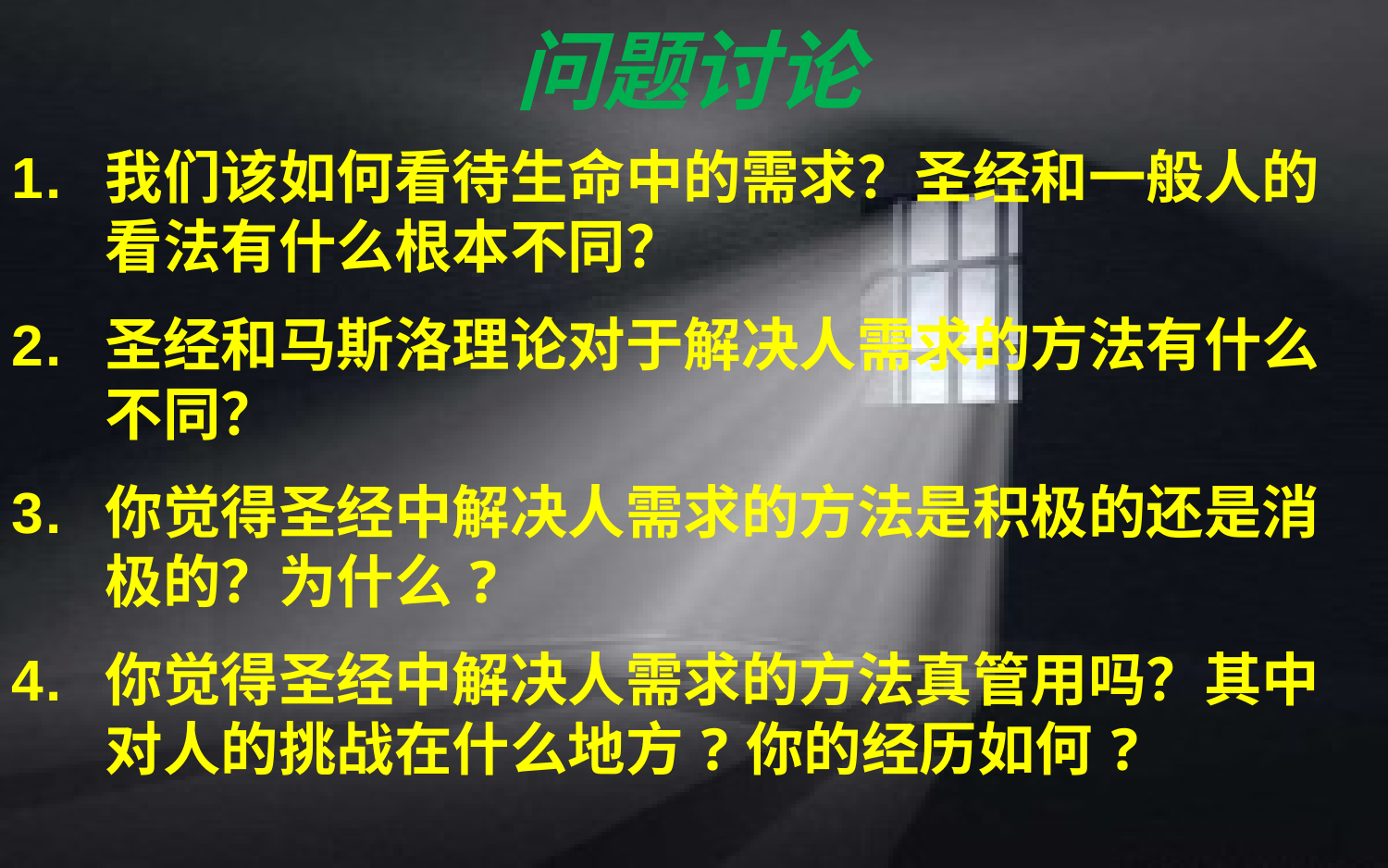

问题讨论
我们该如何看待生命中的需求？圣经和一般人的看法有什么根本不同？
圣经和马斯洛理论对于解决人需求的方法有什么不同？
你觉得圣经中解决人需求的方法是积极的还是消极的？为什么?
你觉得圣经中解决人需求的方法真管用吗？其中对人的挑战在什么地方?你的经历如何?